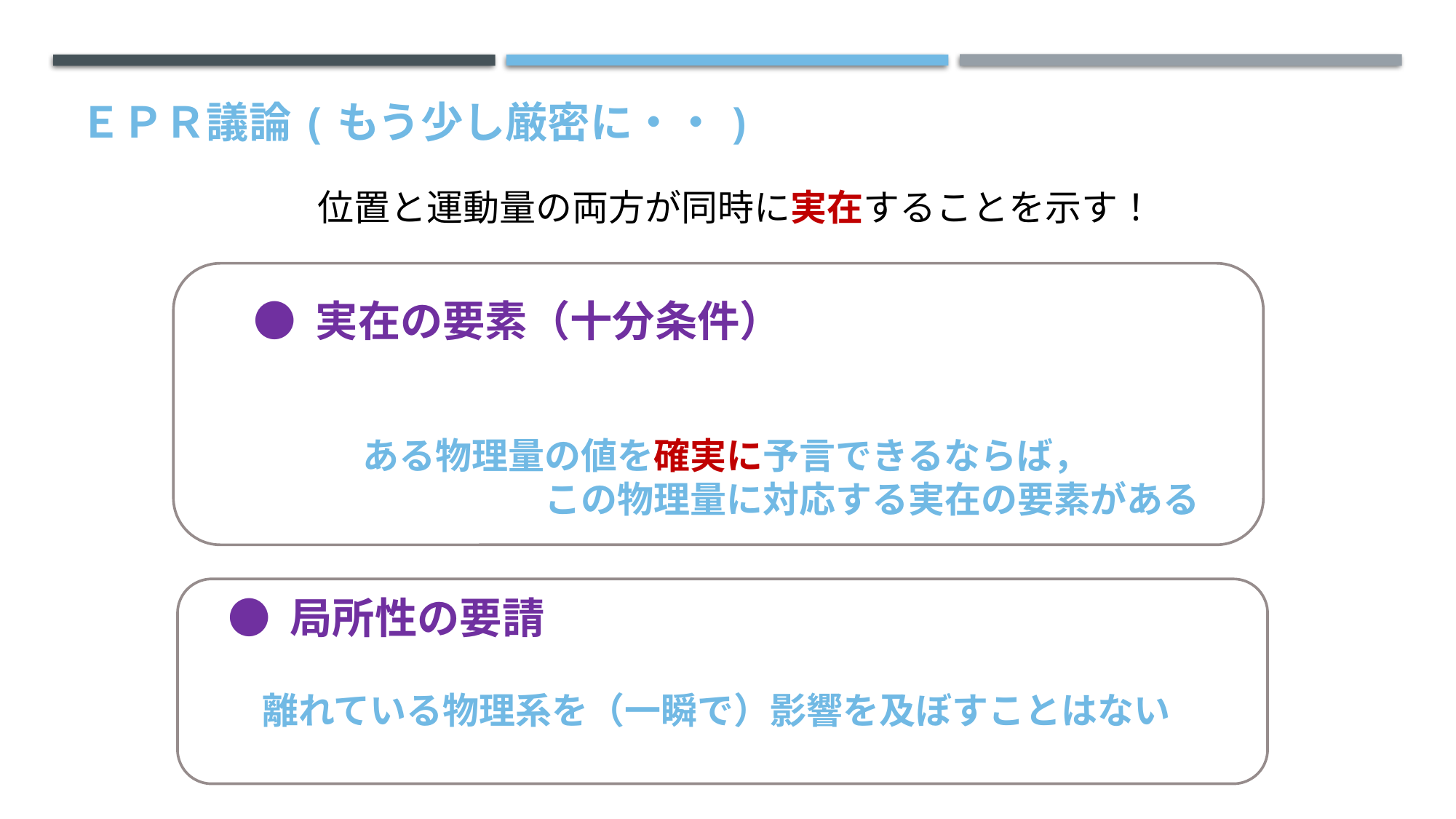

ＥＰＲ議論(もう少し厳密に・・)
位置と運動量の両方が同時に実在することを示す！

● 実在の要素（十分条件）

　　　ある物理量の値を確実に予言できるならば，
　　　　　　　　この物理量に対応する実在の要素がある

物理系を乱さずに

● 局所性の要請
離れている物理系を（一瞬で）影響を及ぼすことはない